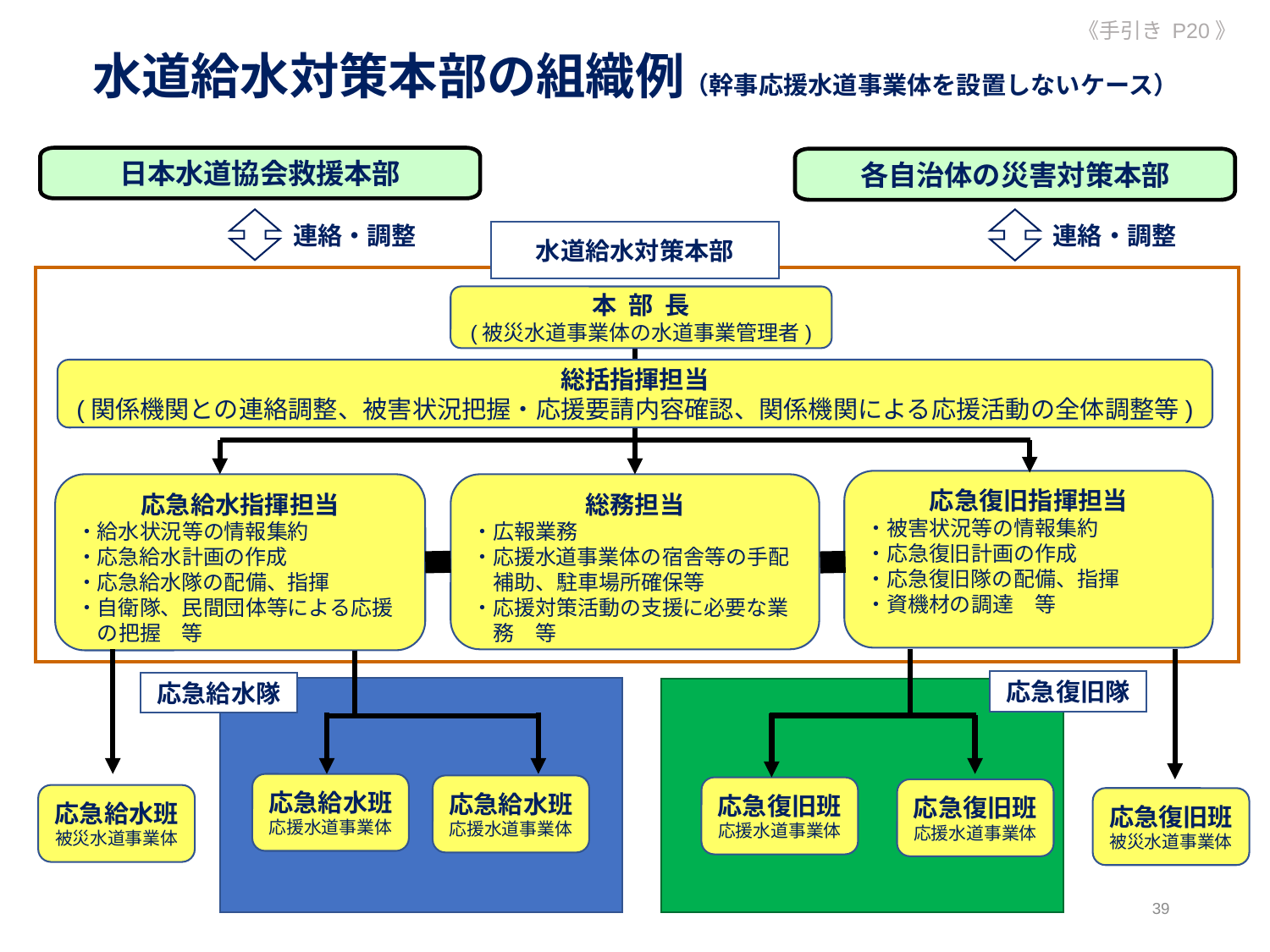

《手引き P20》
水道給水対策本部の組織例（幹事応援水道事業体を設置しないケース）
日本水道協会救援本部
各自治体の災害対策本部

連絡・調整

連絡・調整
水道給水対策本部

本  部  長
(被災水道事業体の水道事業管理者)
総括指揮担当
(関係機関との連絡調整、被害状況把握・応援要請内容確認、関係機関による応援活動の全体調整等)
応急復旧指揮担当
・被害状況等の情報集約
・応急復旧計画の作成
・応急復旧隊の配備、指揮
・資機材の調達　等
応急給水指揮担当
・給水状況等の情報集約
・応急給水計画の作成
・応急給水隊の配備、指揮
・自衛隊、民間団体等による応援
　の把握　等
総務担当
・広報業務
・応援水道事業体の宿舎等の手配
　補助、駐車場所確保等
・応援対策活動の支援に必要な業
　務　等
応急復旧隊
応急給水隊

応急給水班
応援水道事業体
応急給水班
応援水道事業体
応急復旧班
応援水道事業体
応急復旧班
応援水道事業体
応急給水班
被災水道事業体
応急復旧班
被災水道事業体
39